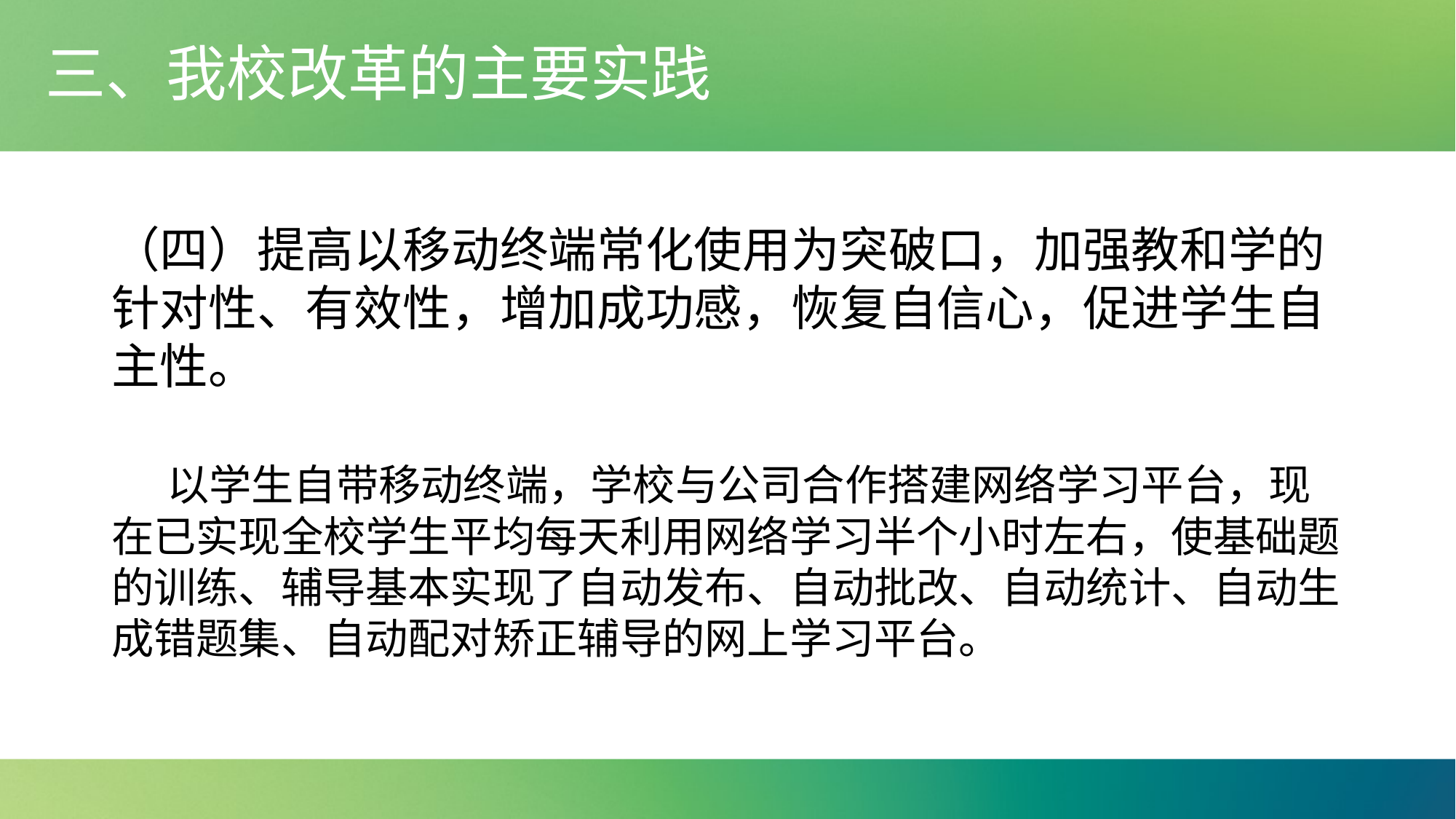

三、我校改革的主要实践
（四）提高以移动终端常化使用为突破口，加强教和学的针对性、有效性，增加成功感，恢复自信心，促进学生自主性。

    以学生自带移动终端，学校与公司合作搭建网络学习平台，现在已实现全校学生平均每天利用网络学习半个小时左右，使基础题的训练、辅导基本实现了自动发布、自动批改、自动统计、自动生成错题集、自动配对矫正辅导的网上学习平台。